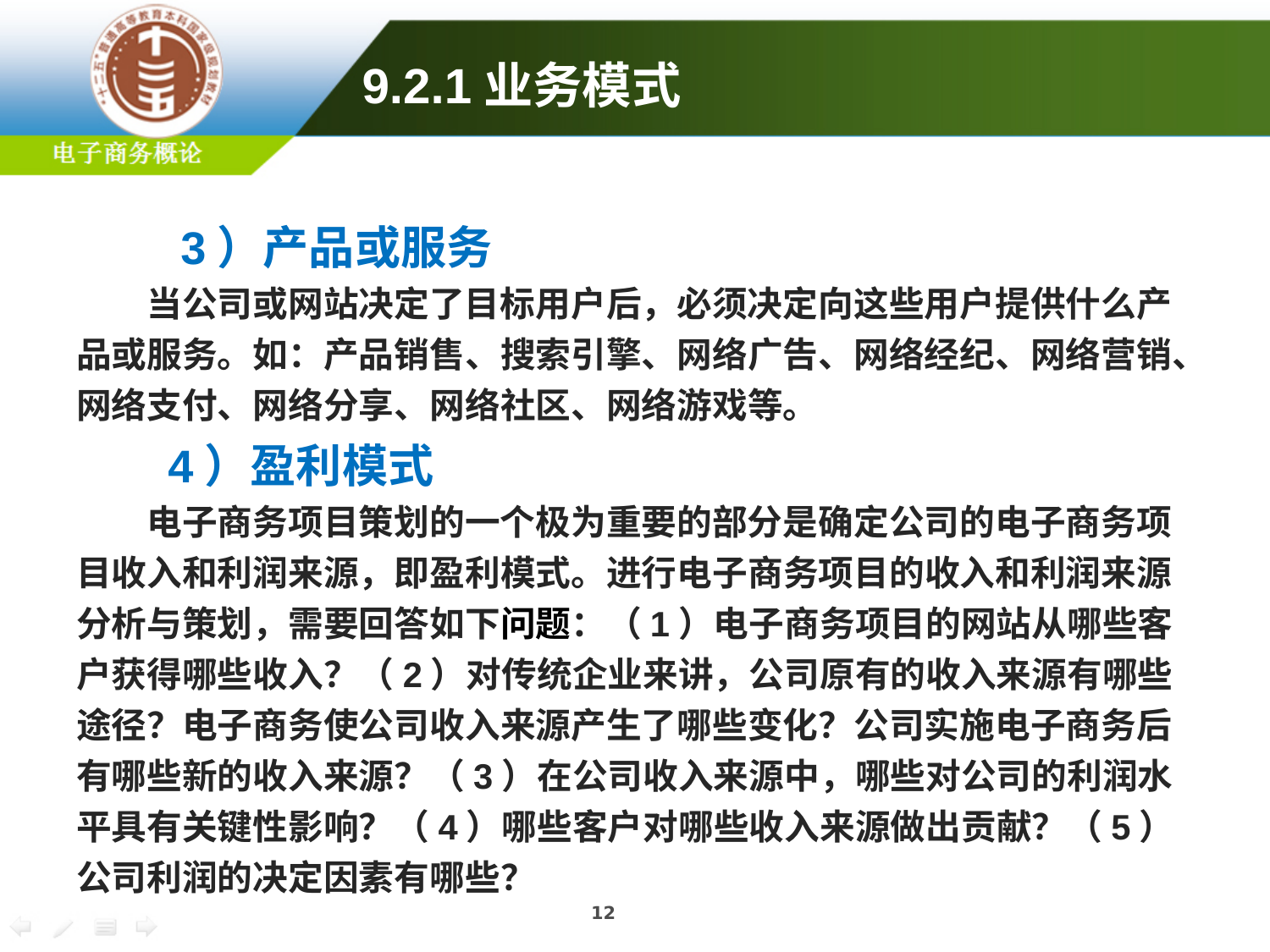

9.2.1业务模式
 3）产品或服务
当公司或网站决定了目标用户后，必须决定向这些用户提供什么产品或服务。如：产品销售、搜索引擎、网络广告、网络经纪、网络营销、网络支付、网络分享、网络社区、网络游戏等。
4）盈利模式
电子商务项目策划的一个极为重要的部分是确定公司的电子商务项目收入和利润来源，即盈利模式。进行电子商务项目的收入和利润来源分析与策划，需要回答如下问题：（1）电子商务项目的网站从哪些客户获得哪些收入？（2）对传统企业来讲，公司原有的收入来源有哪些途径？电子商务使公司收入来源产生了哪些变化？公司实施电子商务后有哪些新的收入来源？（3）在公司收入来源中，哪些对公司的利润水平具有关键性影响？（4）哪些客户对哪些收入来源做出贡献？（5）公司利润的决定因素有哪些？

12